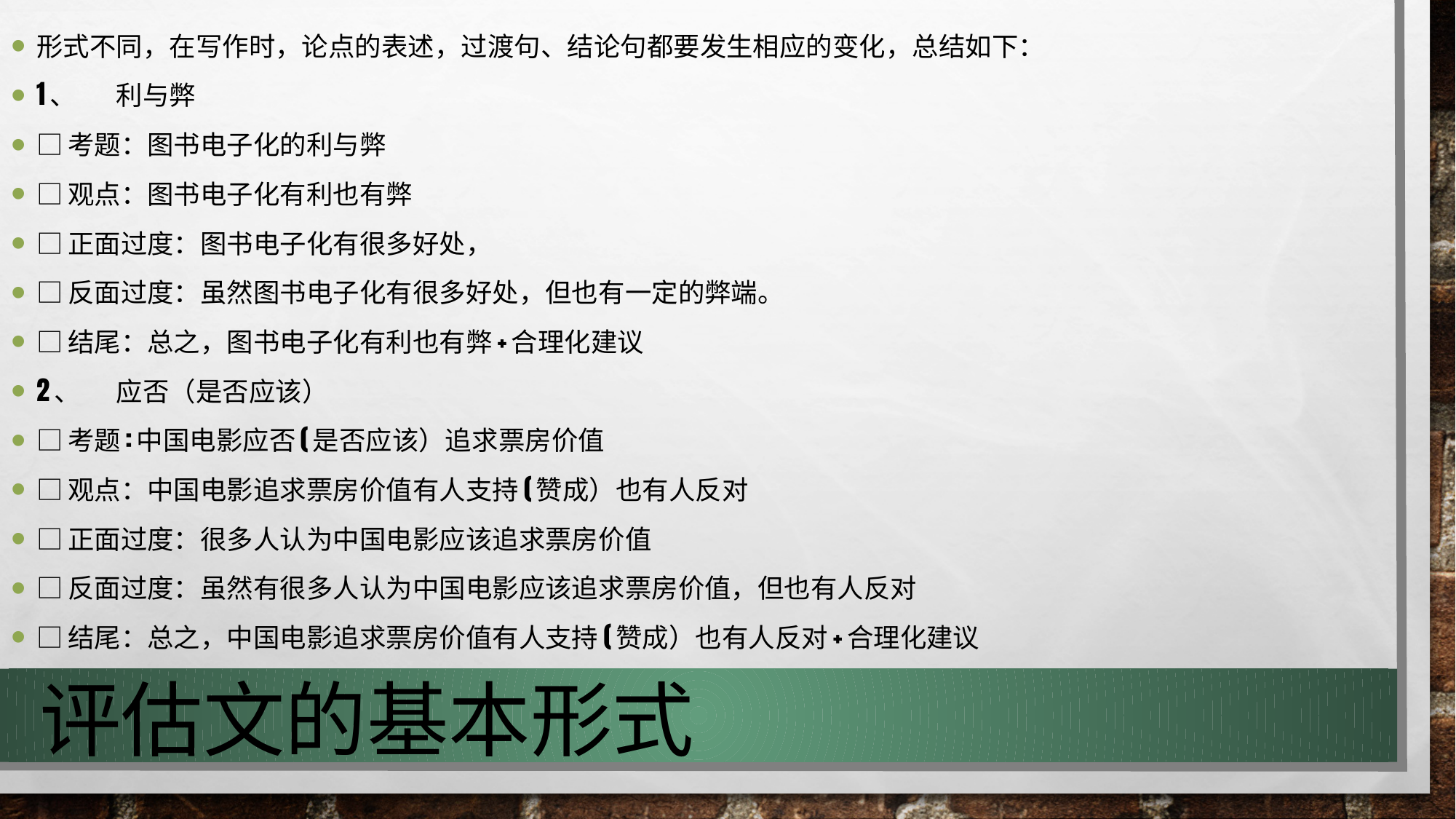

形式不同，在写作时，论点的表述，过渡句、结论句都要发生相应的变化，总结如下：
1、	利与弊
□考题：图书电子化的利与弊
□观点：图书电子化有利也有弊
□正面过度：图书电子化有很多好处，
□反面过度：虽然图书电子化有很多好处，但也有一定的弊端。
□结尾：总之，图书电子化有利也有弊+合理化建议
2、	应否（是否应该）
□考题:中国电影应否(是否应该）追求票房价值
□观点：中国电影追求票房价值有人支持(赞成）也有人反对
□正面过度：很多人认为中国电影应该追求票房价值
□反面过度：虽然有很多人认为中国电影应该追求票房价值，但也有人反对
□结尾：总之，中国电影追求票房价值有人支持(赞成）也有人反对+合理化建议
# 评估文的基本形式